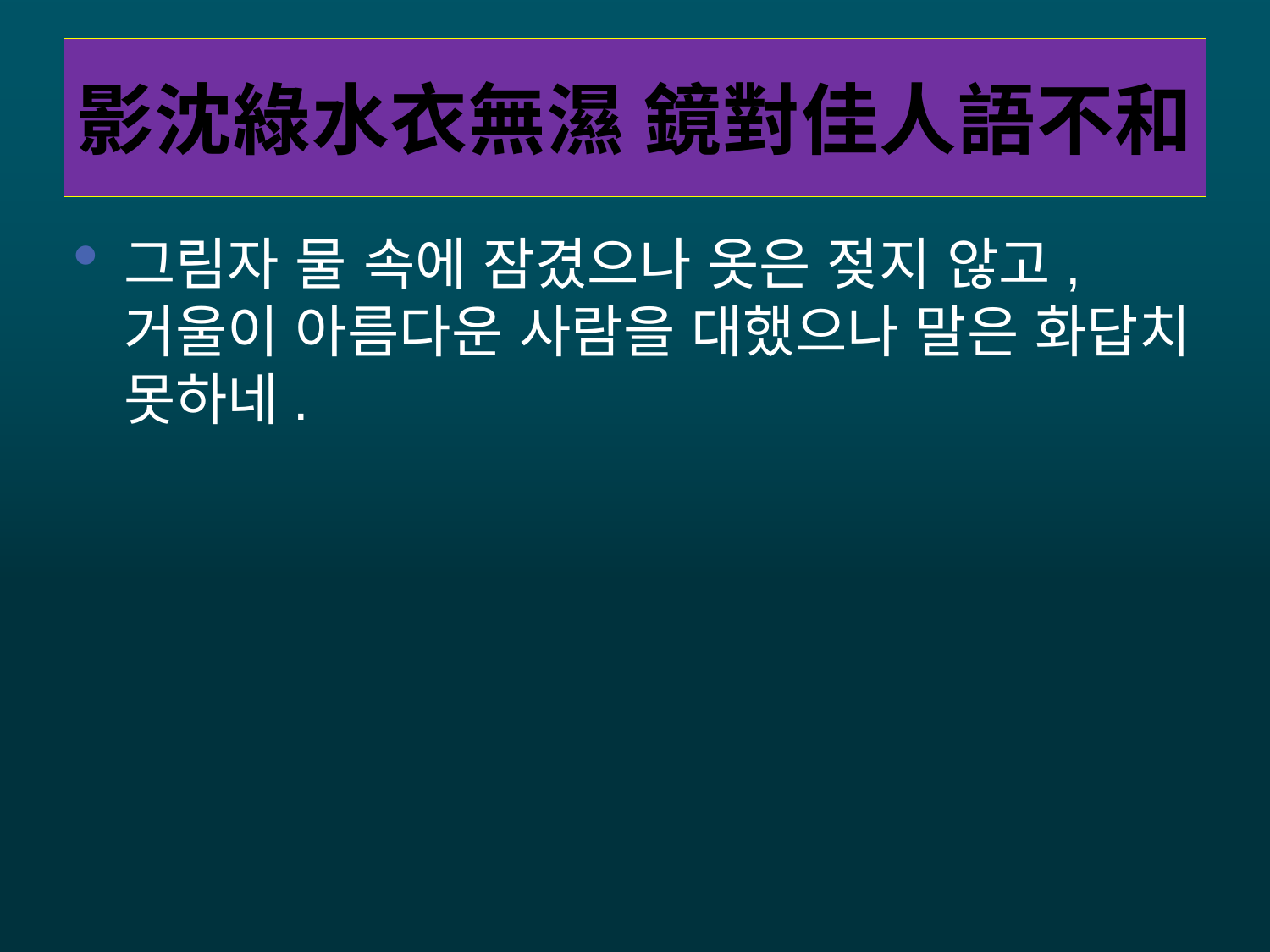

# 影沈綠水衣無濕 鏡對佳人語不和
그림자 물 속에 잠겼으나 옷은 젖지 않고, 거울이 아름다운 사람을 대했으나 말은 화답치 못하네.